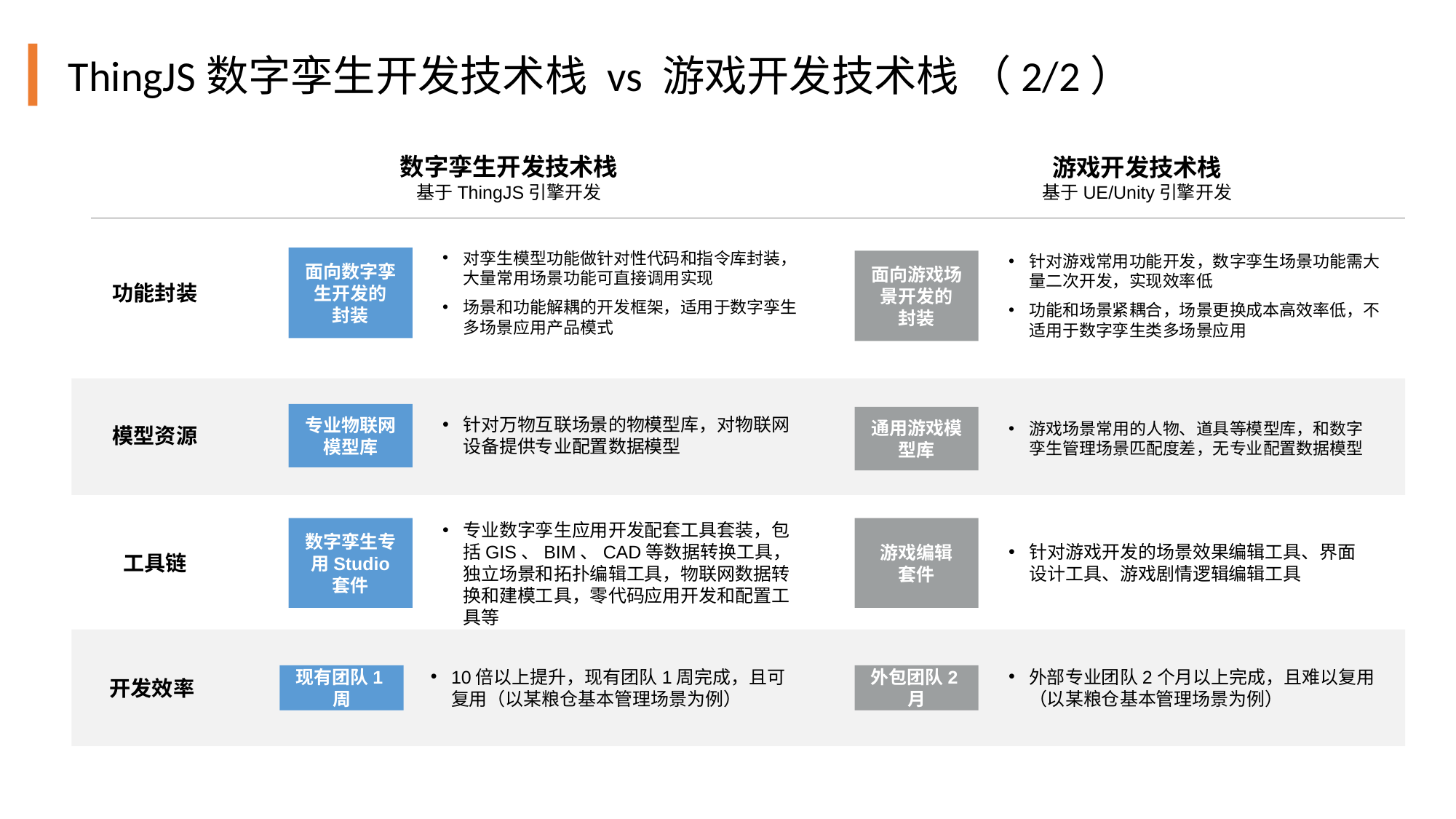

ThingJS数字孪生开发技术栈 vs 游戏开发技术栈 （2/2）
数字孪生开发技术栈
基于ThingJS引擎开发
游戏开发技术栈
基于UE/Unity引擎开发
对孪生模型功能做针对性代码和指令库封装，大量常用场景功能可直接调用实现
场景和功能解耦的开发框架，适用于数字孪生多场景应用产品模式
针对游戏常用功能开发，数字孪生场景功能需大量二次开发，实现效率低
功能和场景紧耦合，场景更换成本高效率低，不适用于数字孪生类多场景应用
面向数字孪生开发的
封装
面向游戏场景开发的
封装
功能封装

专业物联网模型库
通用游戏模型库
针对万物互联场景的物模型库，对物联网设备提供专业配置数据模型
游戏场景常用的人物、道具等模型库，和数字孪生管理场景匹配度差，无专业配置数据模型
模型资源
专业数字孪生应用开发配套工具套装，包括GIS、BIM、CAD等数据转换工具，独立场景和拓扑编辑工具，物联网数据转换和建模工具，零代码应用开发和配置工具等
数字孪生专用Studio
套件
游戏编辑
套件
针对游戏开发的场景效果编辑工具、界面设计工具、游戏剧情逻辑编辑工具
工具链

10倍以上提升，现有团队1周完成，且可复用（以某粮仓基本管理场景为例）
外部专业团队2个月以上完成，且难以复用
（以某粮仓基本管理场景为例）
现有团队1周
外包团队2月
开发效率